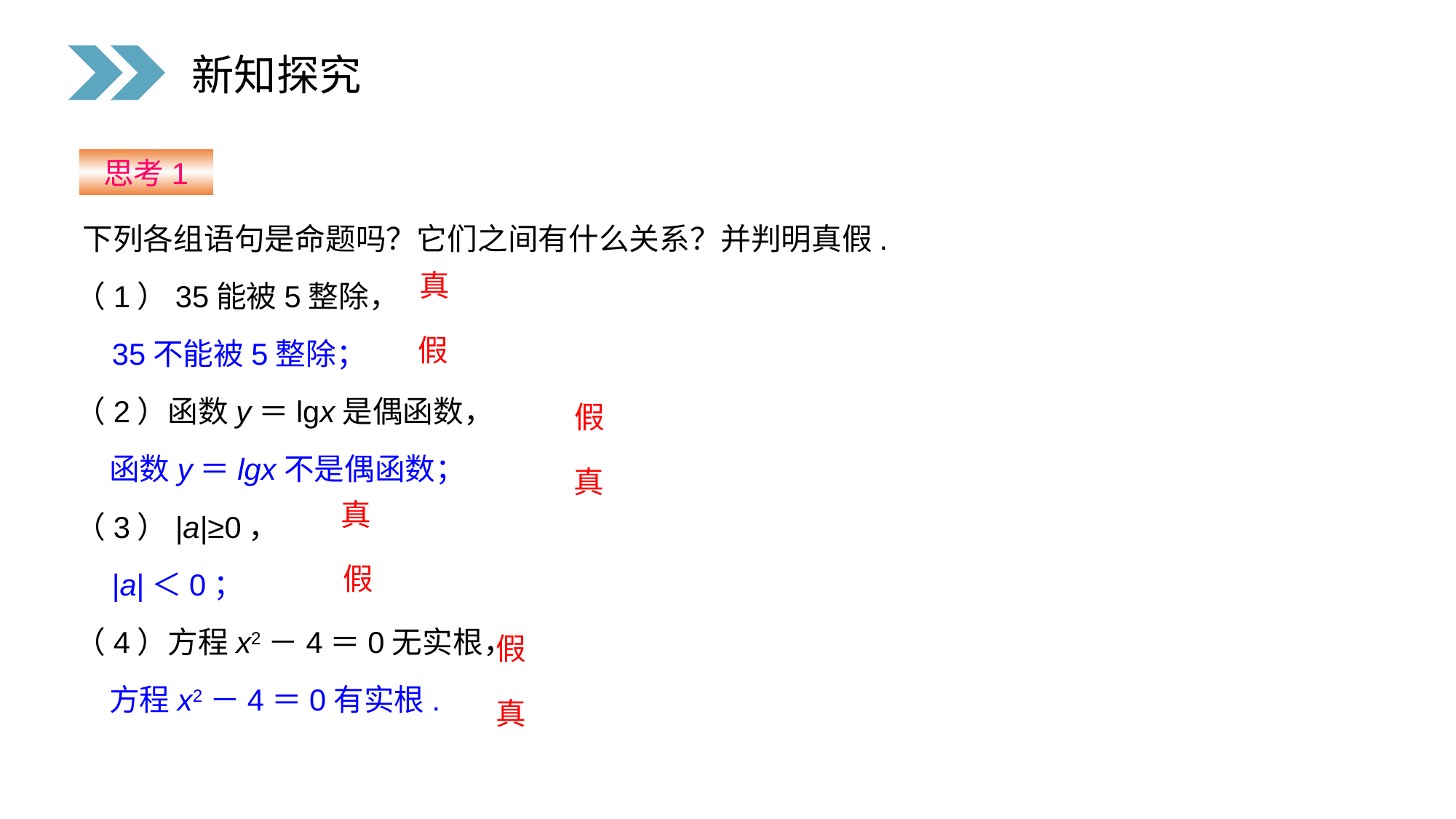

新知探究
思考1
  下列各组语句是命题吗？它们之间有什么关系？并判明真假.
 （1）35能被5整除，
      35不能被5整除；
 （2）函数y＝lgx是偶函数，
      函数y＝lgx不是偶函数；
 （3）|a|≥0，
      |a|＜0；
 （4）方程x2－4＝0无实根，
      方程x2－4＝0有实根.
真
假
假
真
真
假
假
真